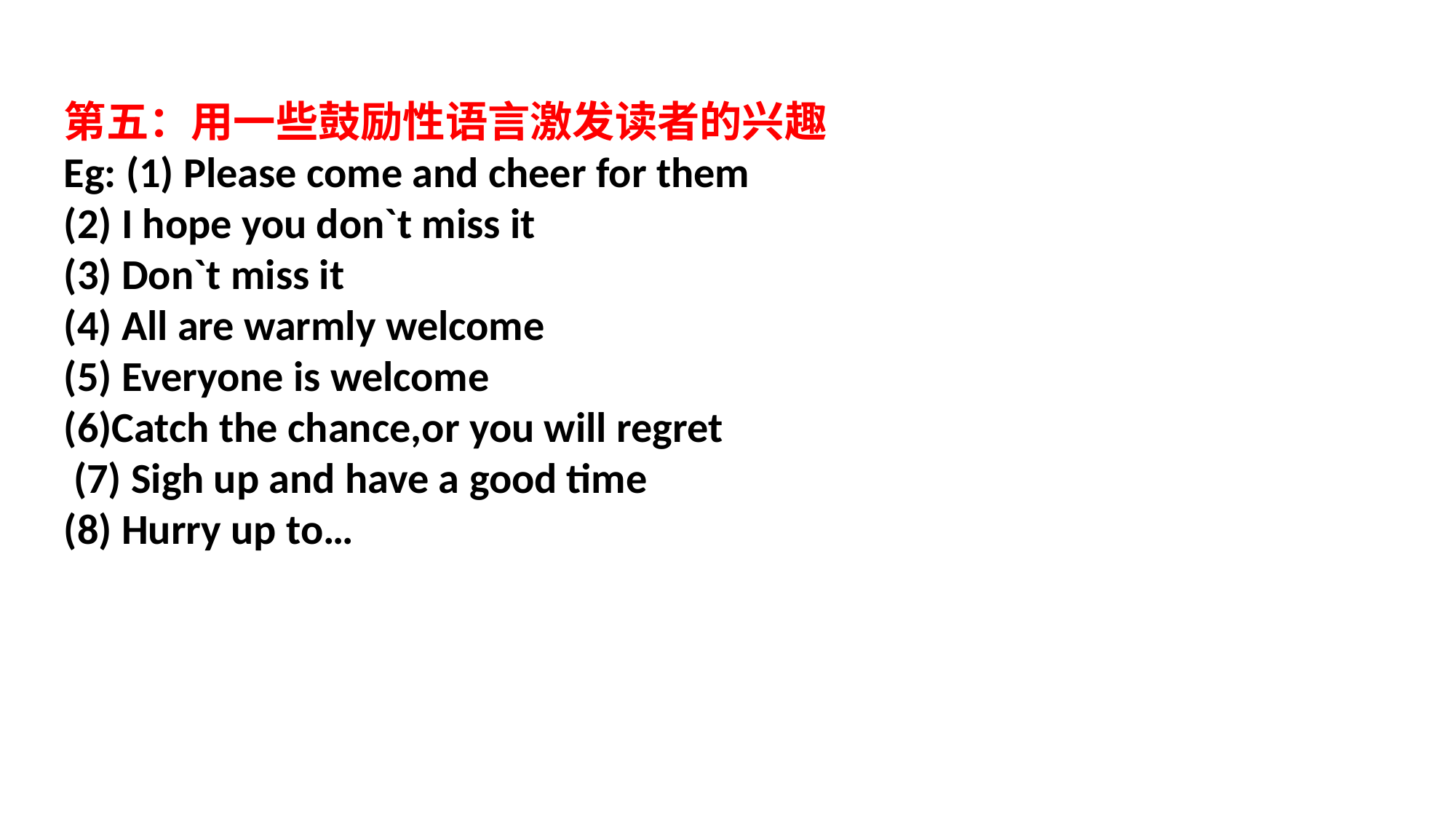

第五：用一些鼓励性语言激发读者的兴趣
Eg: (1) Please come and cheer for them
(2) I hope you don`t miss it
(3) Don`t miss it
(4) All are warmly welcome
(5) Everyone is welcome
(6)Catch the chance,or you will regret
 (7) Sigh up and have a good time
(8) Hurry up to…